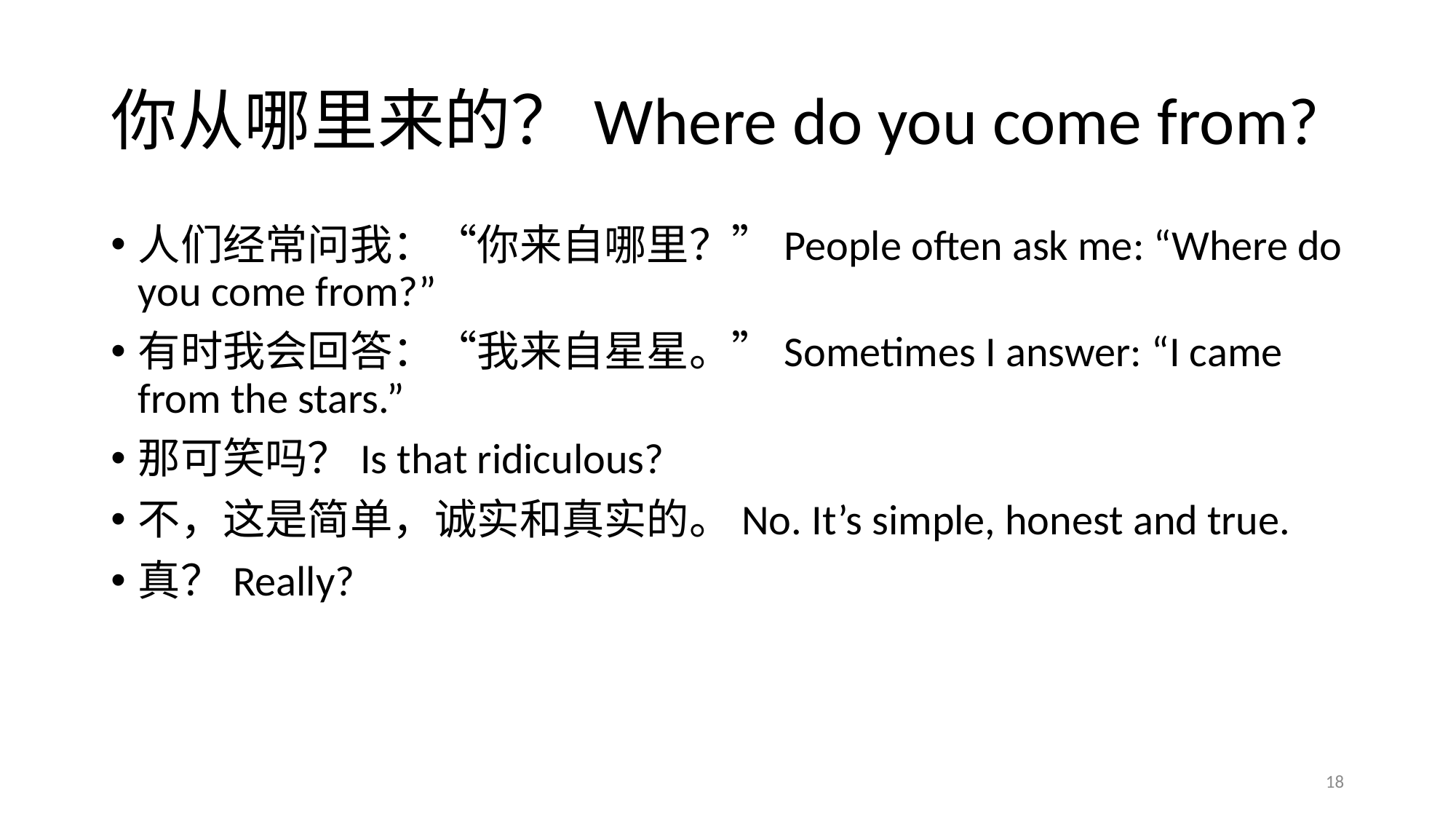

# 你从哪里来的？Where do you come from?
人们经常问我：“你来自哪里？”People often ask me: “Where do you come from?”
有时我会回答：“我来自星星。”Sometimes I answer: “I came from the stars.”
那可笑吗？Is that ridiculous?
不，这是简单，诚实和真实的。No. It’s simple, honest and true.
真？Really?
18